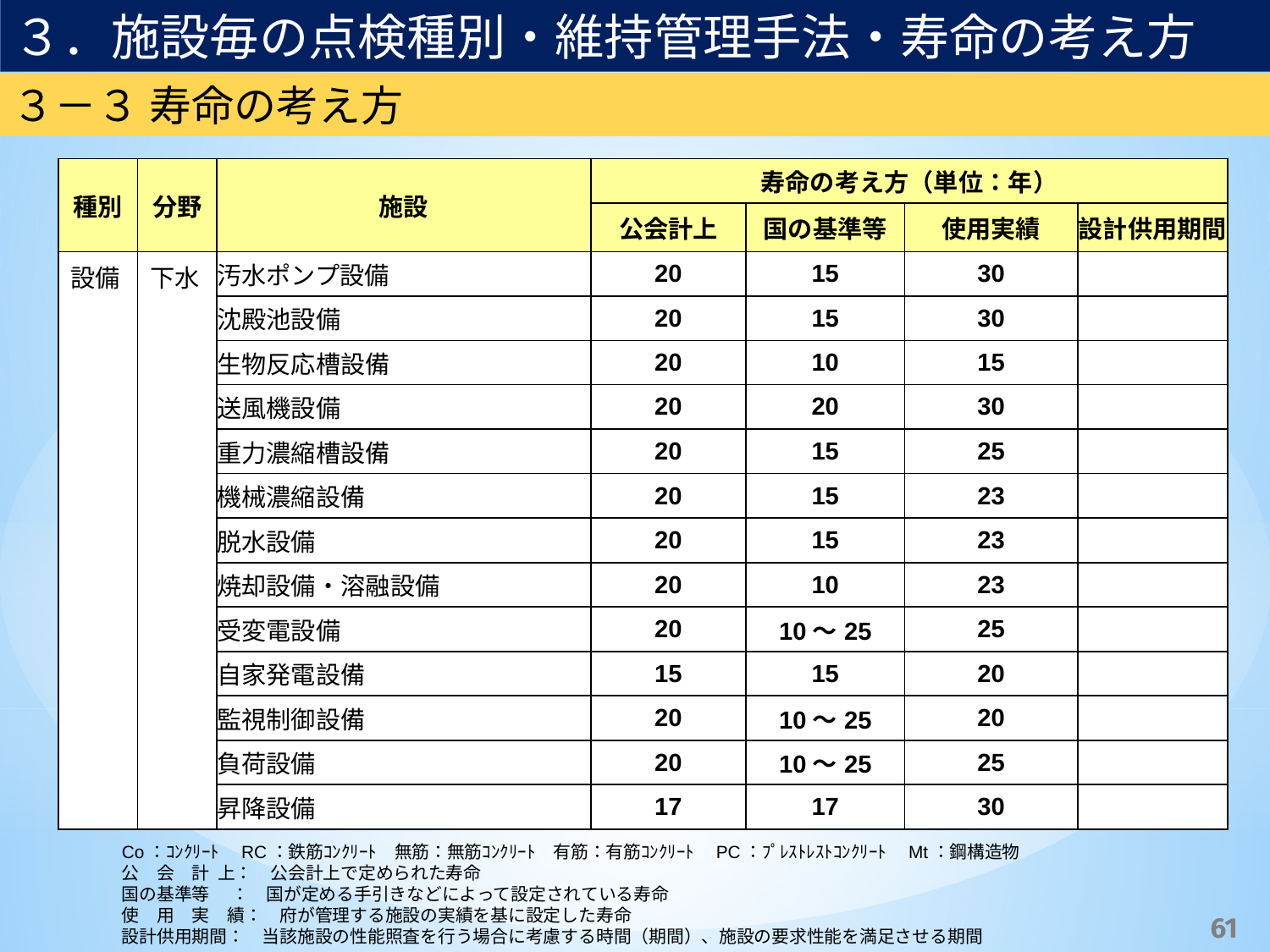

３．施設毎の点検種別・維持管理手法・寿命の考え方
３－３ 寿命の考え方

| 種別 | 分野 | 施設 | 寿命の考え方（単位：年） |  |  |  |
| --- | --- | --- | --- | --- | --- | --- |
|  |  |  | 公会計上 | 国の基準等 | 使用実績 | 設計供用期間 |
| 設備 | 下水 | 汚水ポンプ設備 | 20 | 15 | 30 |  |
|  |  | 沈殿池設備 | 20 | 15 | 30 |  |
|  |  | 生物反応槽設備 | 20 | 10 | 15 |  |
|  |  | 送風機設備 | 20 | 20 | 30 |  |
|  |  | 重力濃縮槽設備 | 20 | 15 | 25 |  |
|  |  | 機械濃縮設備 | 20 | 15 | 23 |  |
|  |  | 脱水設備 | 20 | 15 | 23 |  |
|  |  | 焼却設備・溶融設備 | 20 | 10 | 23 |  |
|  |  | 受変電設備 | 20 | 10～25 | 25 |  |
|  |  | 自家発電設備 | 15 | 15 | 20 |  |
|  |  | 監視制御設備 | 20 | 10～25 | 20 |  |
|  |  | 負荷設備 | 20 | 10～25 | 25 |  |
|  |  | 昇降設備 | 17 | 17 | 30 |  |
Co：ｺﾝｸﾘｰﾄ　RC：鉄筋ｺﾝｸﾘｰﾄ　無筋：無筋ｺﾝｸﾘｰﾄ　有筋：有筋ｺﾝｸﾘｰﾄ　PC：ﾌﾟﾚｽﾄﾚｽﾄｺﾝｸﾘｰﾄ　Mt：鋼構造物
公　会　計  上：　公会計上で定められた寿命
国の基準等　 ：　国が定める手引きなどによって設定されている寿命
使　用　実　績：　府が管理する施設の実績を基に設定した寿命
設計供用期間：　当該施設の性能照査を行う場合に考慮する時間（期間）、施設の要求性能を満足させる期間
61